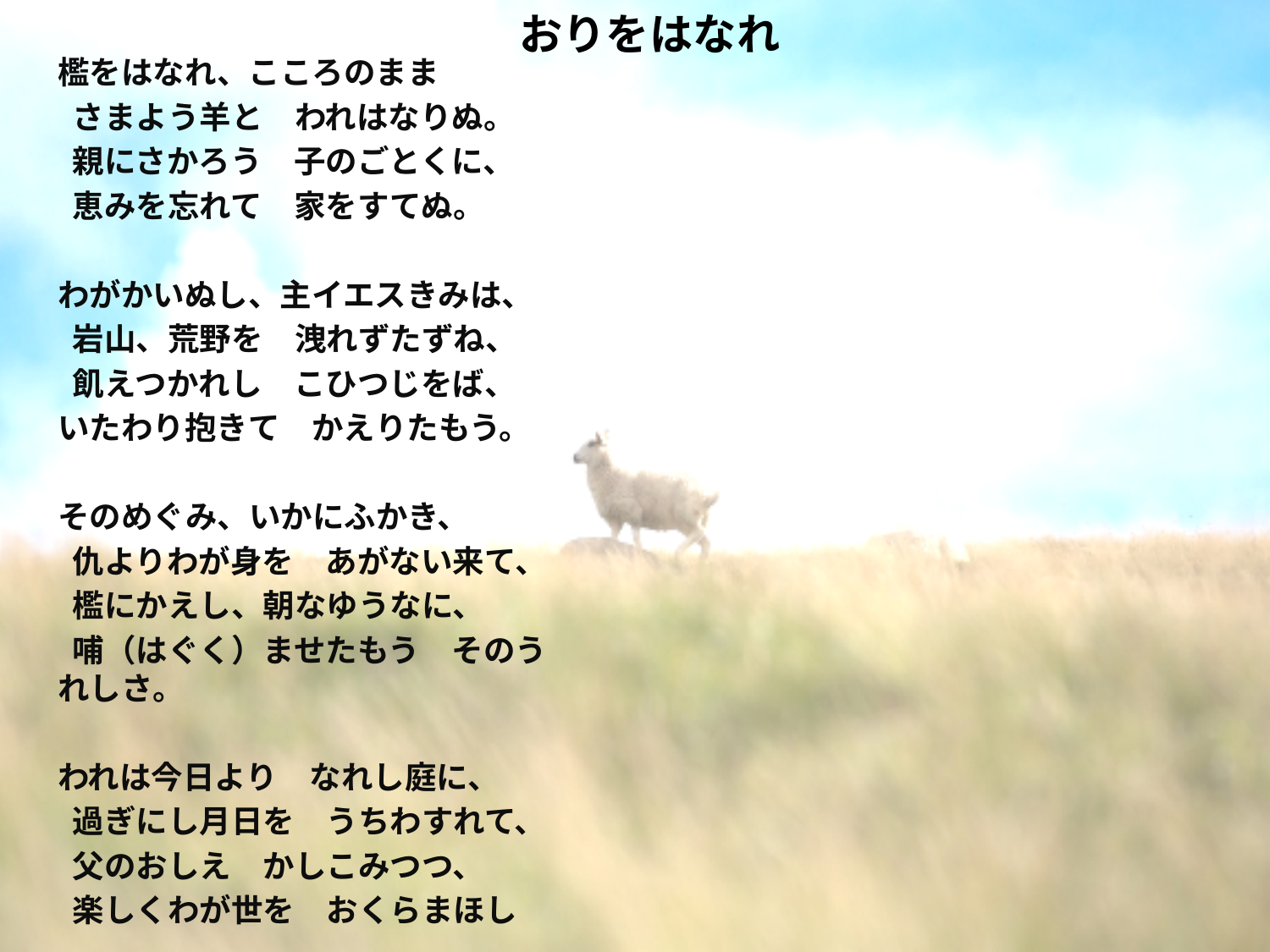

# おりをはなれ
檻をはなれ、こころのまま
 さまよう羊と　われはなりぬ。
 親にさかろう　子のごとくに、
 恵みを忘れて　家をすてぬ。

わがかいぬし、主イエスきみは、
 岩山、荒野を　洩れずたずね、
 飢えつかれし　こひつじをば、
いたわり抱きて　かえりたもう。

そのめぐみ、いかにふかき、
 仇よりわが身を　あがない来て、
 檻にかえし、朝なゆうなに、
 哺（はぐく）ませたもう　そのうれしさ。

われは今日より　なれし庭に、
 過ぎにし月日を　うちわすれて、
 父のおしえ　かしこみつつ、
 楽しくわが世を　おくらまほし